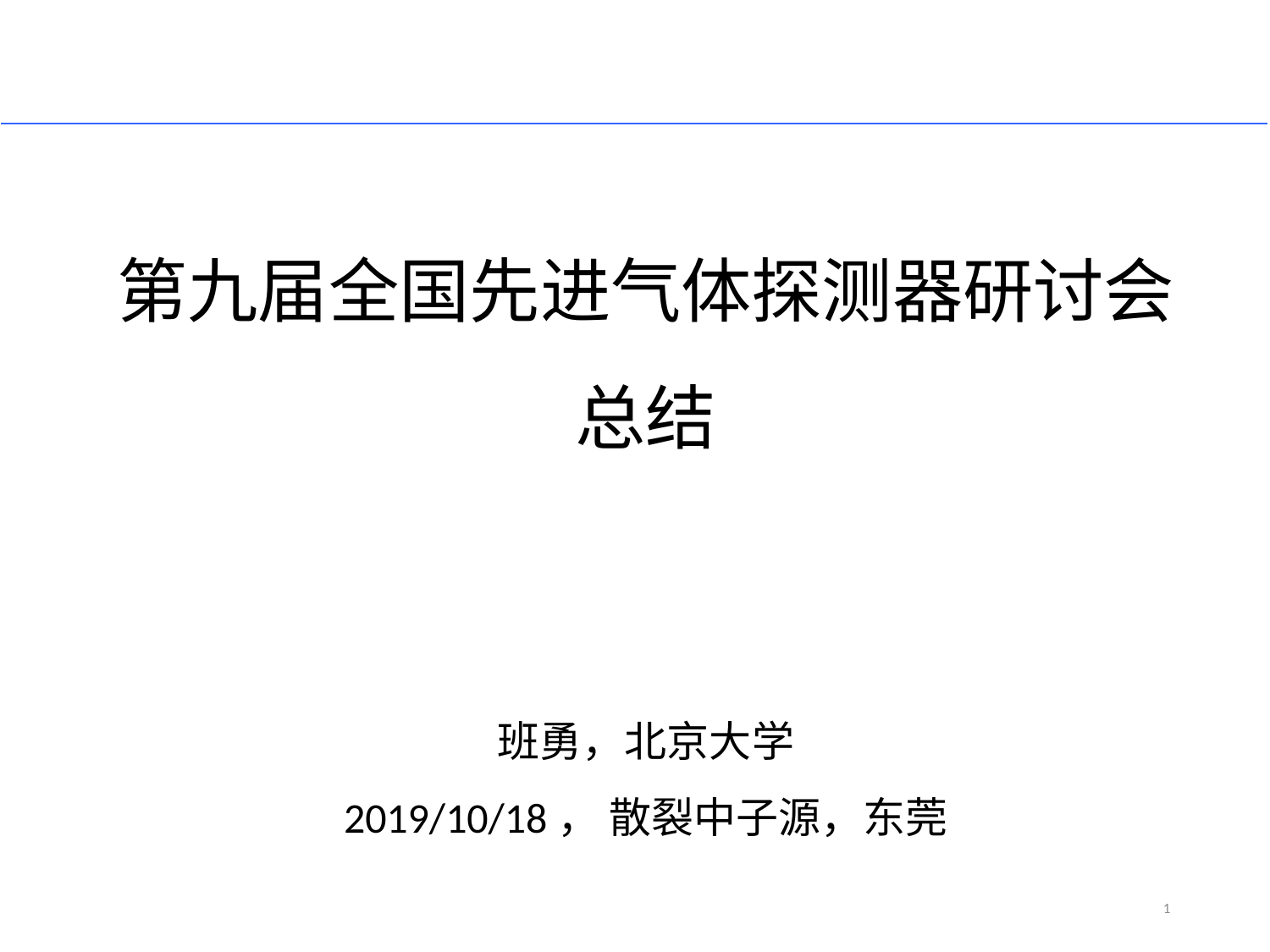

# 第九届全国先进气体探测器研讨会 总结 班勇，北京大学 2019/10/18， 散裂中子源，东莞
1